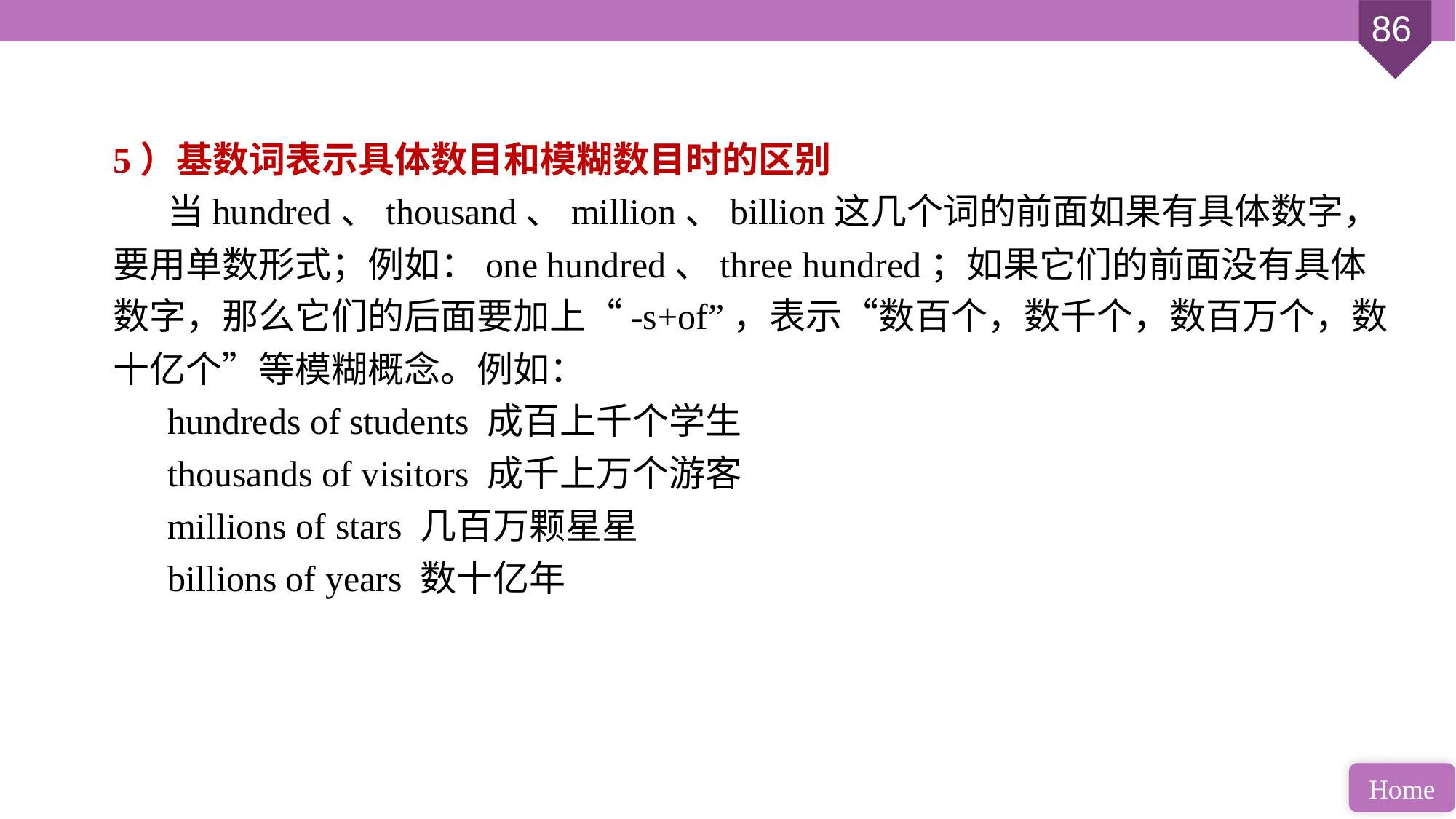

5）基数词表示具体数目和模糊数目时的区别
当hundred、thousand、million、billion这几个词的前面如果有具体数字，要用单数形式；例如：one hundred、three hundred；如果它们的前面没有具体数字，那么它们的后面要加上“-s+of”，表示“数百个，数千个，数百万个，数十亿个”等模糊概念。例如：
hundreds of students 成百上千个学生
thousands of visitors 成千上万个游客
millions of stars 几百万颗星星
billions of years 数十亿年